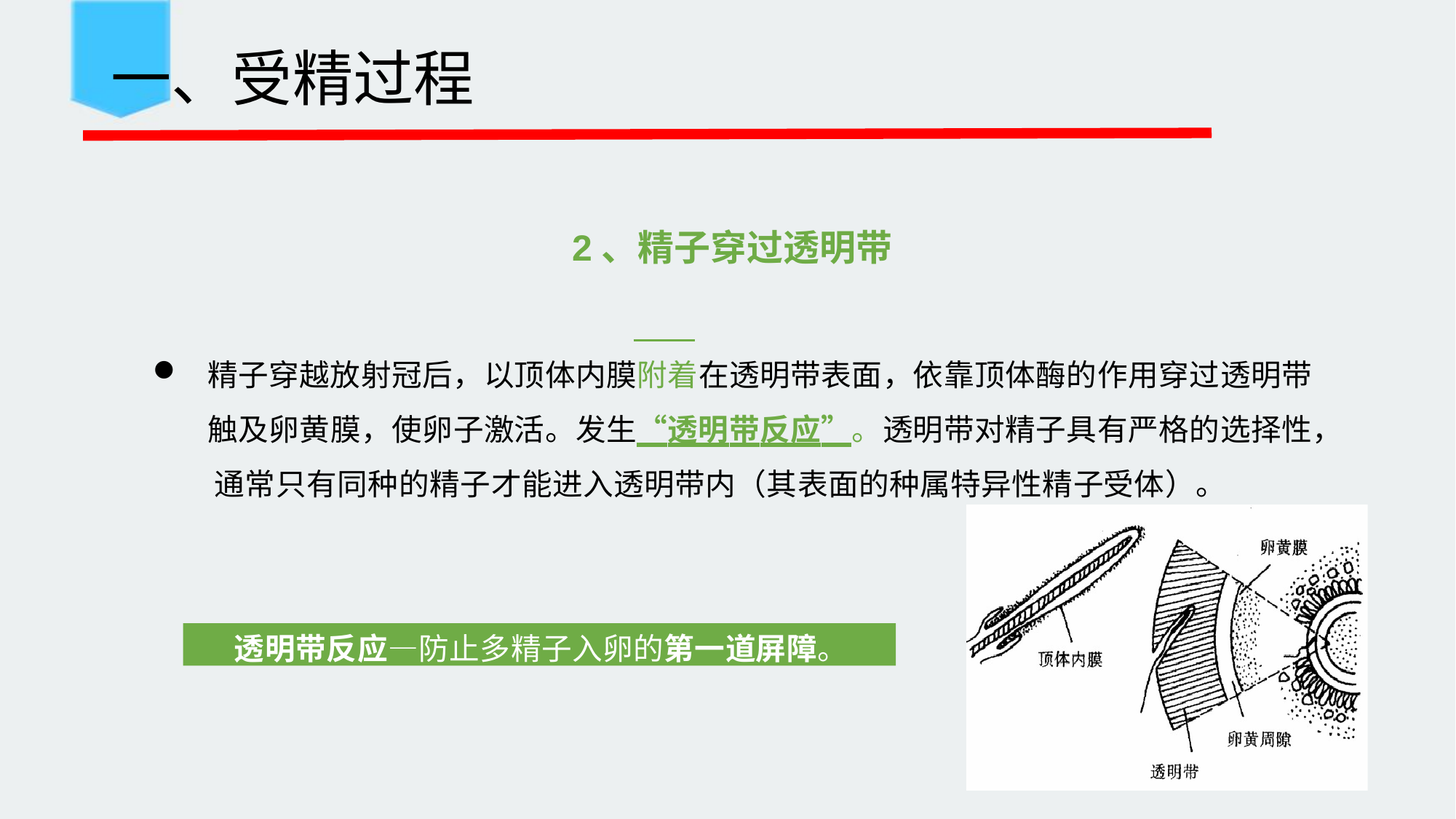

一、受精过程

2、精子穿过透明带

精子穿越放射冠后，以顶体内膜附着在透明带表面，依靠顶体酶的作用穿过透明带 触及卵黄膜，使卵子激活。发生“透明带反应”。透明带对精子具有严格的选择性， 通常只有同种的精子才能进入透明带内（其表面的种属特异性精子受体）。

透明带反应—防止多精子入卵的第一道屏障。